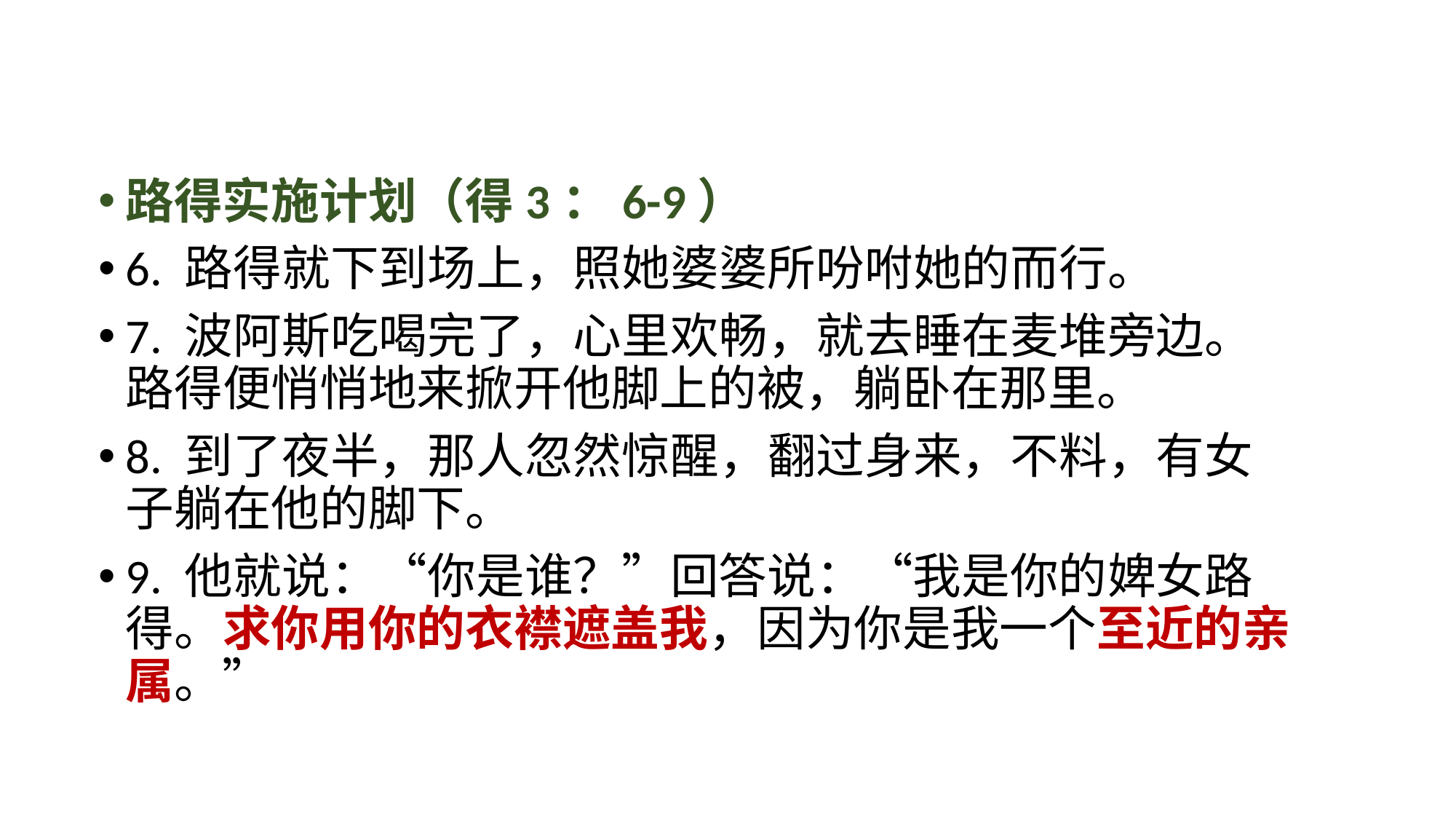

路得实施计划（得3：6-9）
6. 路得就下到场上，照她婆婆所吩咐她的而行。
7. 波阿斯吃喝完了，心里欢畅，就去睡在麦堆旁边。路得便悄悄地来掀开他脚上的被，躺卧在那里。
8. 到了夜半，那人忽然惊醒，翻过身来，不料，有女子躺在他的脚下。
9. 他就说：“你是谁？”回答说：“我是你的婢女路得。求你用你的衣襟遮盖我，因为你是我一个至近的亲属。”